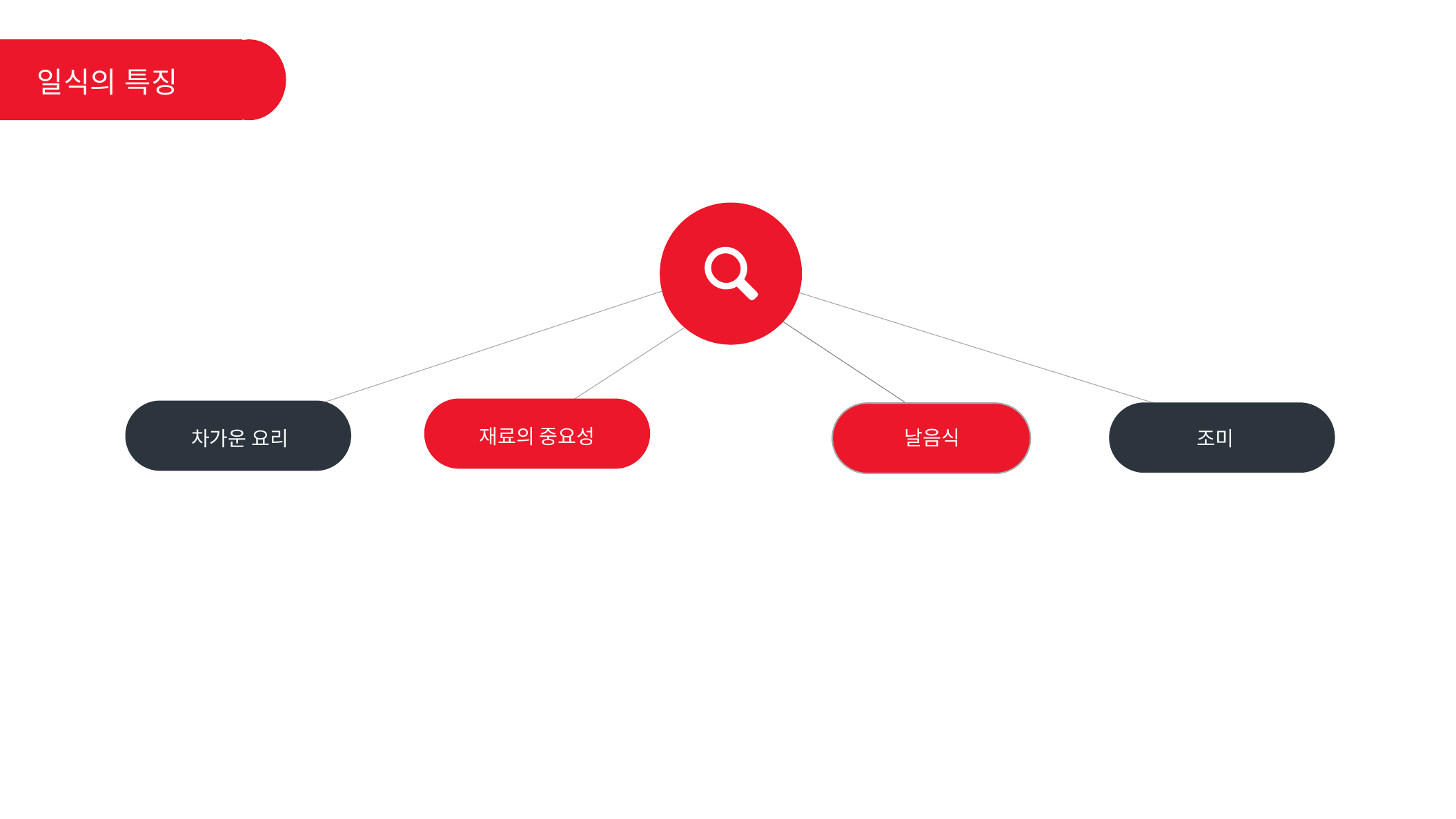

일식의 특징

재료의 중요성
조미
차가운 요리
날음식